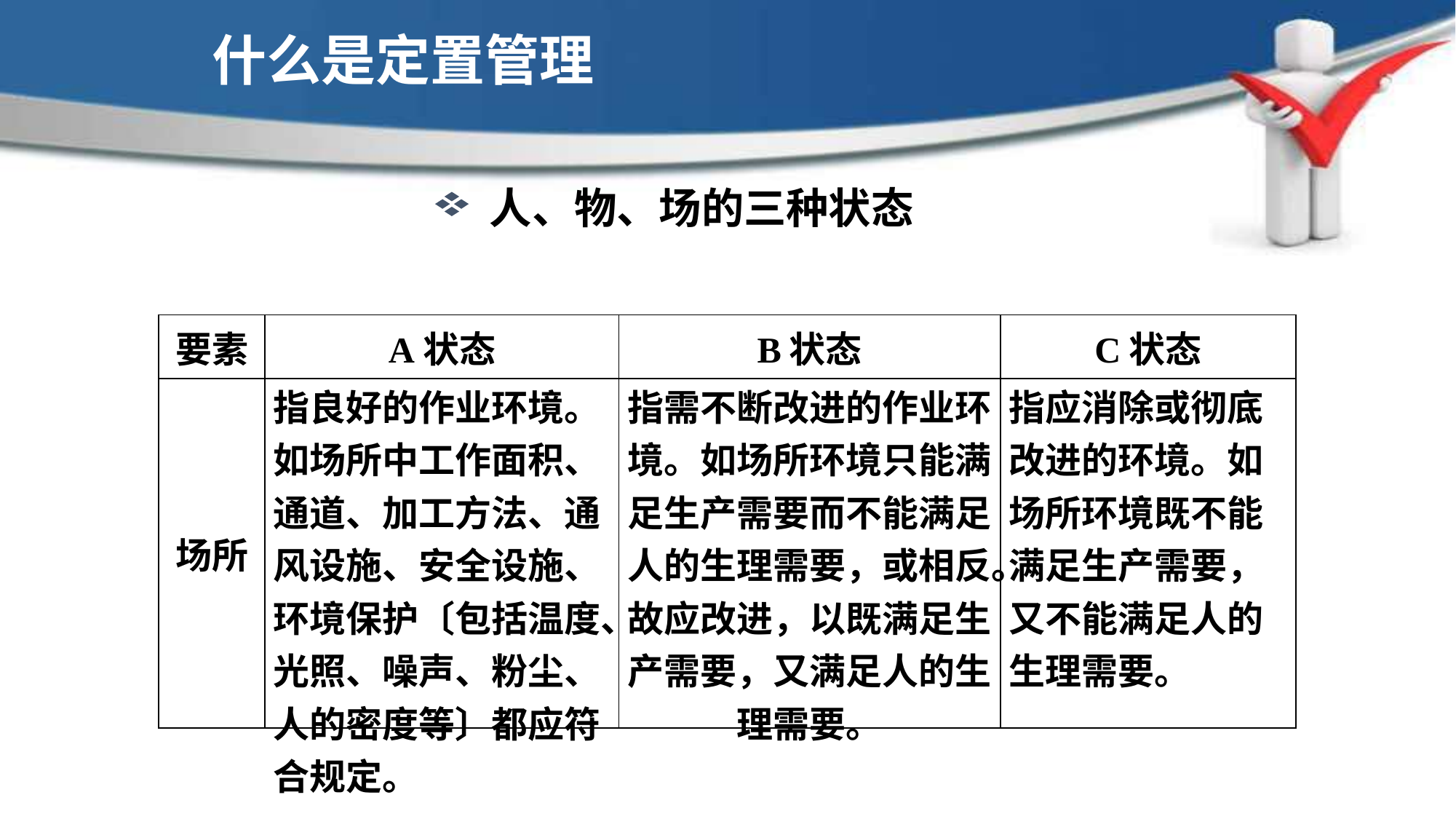

什么是定置管理
人、物、场的三种状态

| 要素 | A状态 | B状态 | C状态 |
| --- | --- | --- | --- |
| 场所 | 指良好的作业环境。如场所中工作面积、通道、加工方法、通风设施、安全设施、环境保护〔包括温度、光照、噪声、粉尘、人的密度等〕都应符合规定。 | 指需不断改进的作业环境。如场所环境只能满足生产需要而不能满足人的生理需要，或相反。故应改进，以既满足生产需要，又满足人的生理需要。 | 指应消除或彻底改进的环境。如场所环境既不能满足生产需要，又不能满足人的生理需要。 |